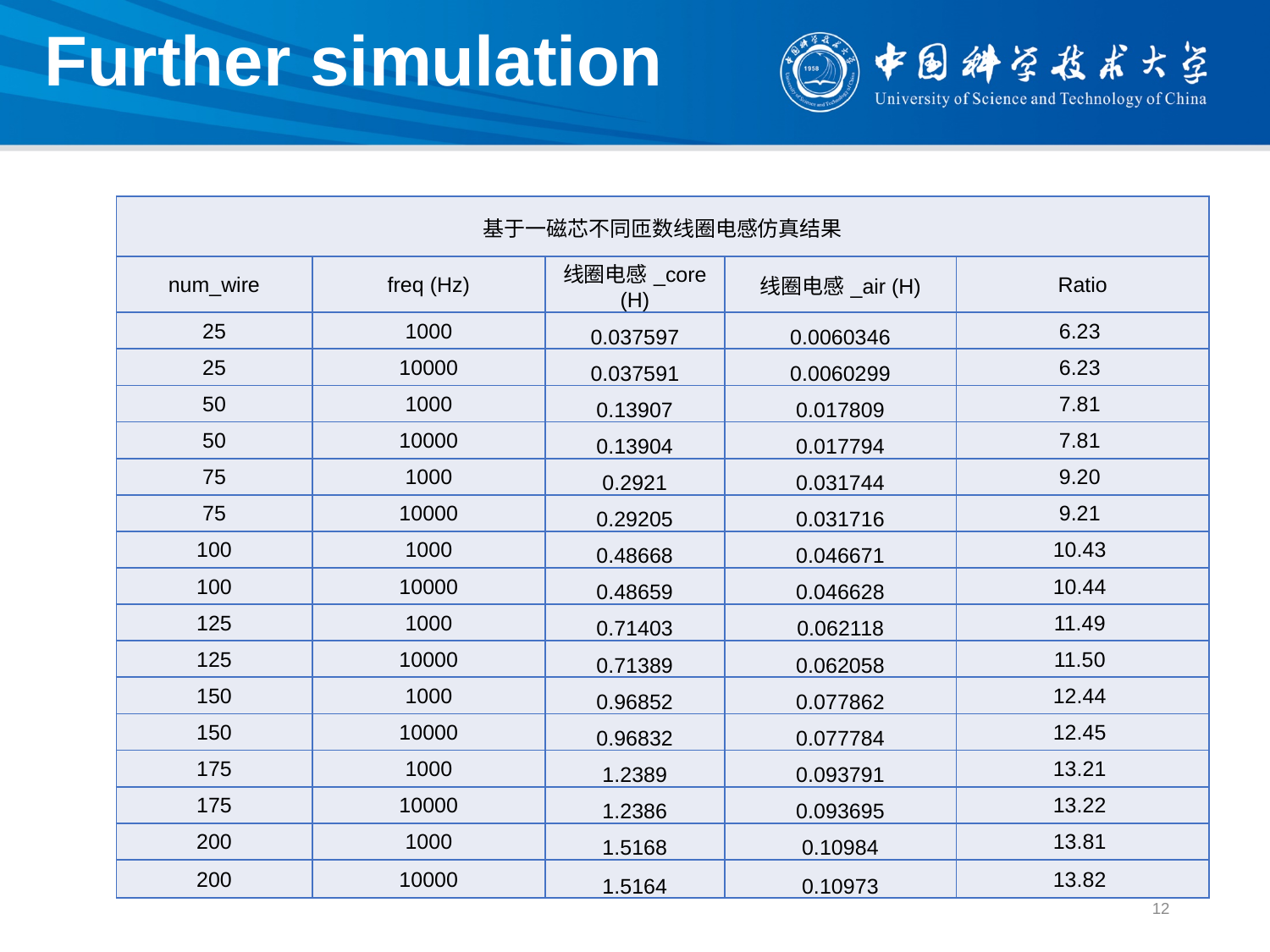

Further simulation
| 基于一磁芯不同匝数线圈电感仿真结果 |  |  |  |  |
| --- | --- | --- | --- | --- |
| num\_wire | freq (Hz) | 线圈电感\_core (H) | 线圈电感\_air (H) | Ratio |
| 25 | 1000 | 0.037597 | 0.0060346 | 6.23 |
| 25 | 10000 | 0.037591 | 0.0060299 | 6.23 |
| 50 | 1000 | 0.13907 | 0.017809 | 7.81 |
| 50 | 10000 | 0.13904 | 0.017794 | 7.81 |
| 75 | 1000 | 0.2921 | 0.031744 | 9.20 |
| 75 | 10000 | 0.29205 | 0.031716 | 9.21 |
| 100 | 1000 | 0.48668 | 0.046671 | 10.43 |
| 100 | 10000 | 0.48659 | 0.046628 | 10.44 |
| 125 | 1000 | 0.71403 | 0.062118 | 11.49 |
| 125 | 10000 | 0.71389 | 0.062058 | 11.50 |
| 150 | 1000 | 0.96852 | 0.077862 | 12.44 |
| 150 | 10000 | 0.96832 | 0.077784 | 12.45 |
| 175 | 1000 | 1.2389 | 0.093791 | 13.21 |
| 175 | 10000 | 1.2386 | 0.093695 | 13.22 |
| 200 | 1000 | 1.5168 | 0.10984 | 13.81 |
| 200 | 10000 | 1.5164 | 0.10973 | 13.82 |
12